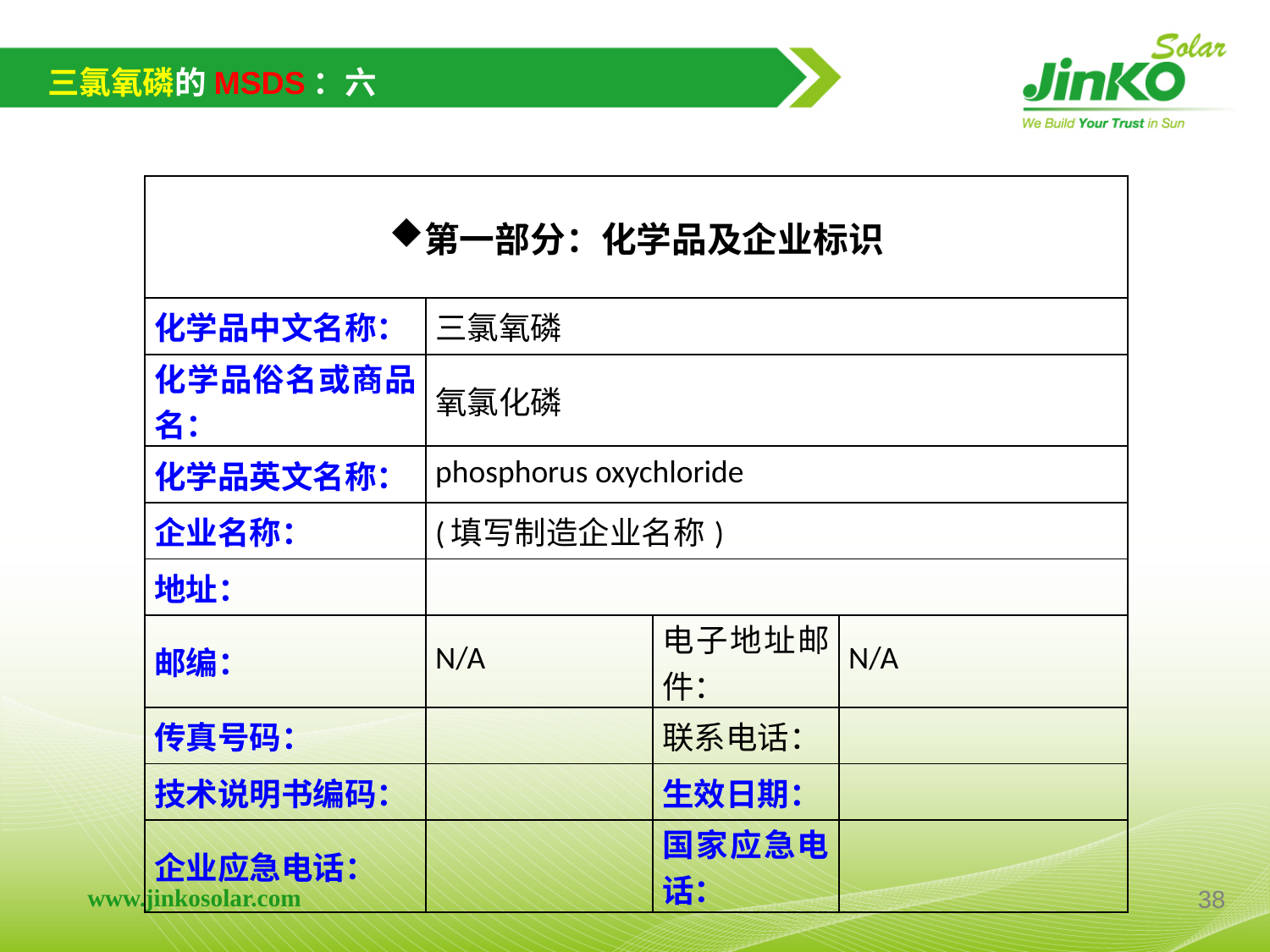

三氯氧磷的MSDS：六
| 第一部分：化学品及企业标识 |  |  |  |
| --- | --- | --- | --- |
| 化学品中文名称： | 三氯氧磷 |  |  |
| 化学品俗名或商品名： | 氧氯化磷 |  |  |
| 化学品英文名称： | phosphorus oxychloride |  |  |
| 企业名称： | (填写制造企业名称) |  |  |
| 地址： |  |  |  |
| 邮编： | N/A | 电子地址邮件： | N/A |
| 传真号码： |  | 联系电话： |  |
| 技术说明书编码： |  | 生效日期： |  |
| 企业应急电话： |  | 国家应急电话： |  |